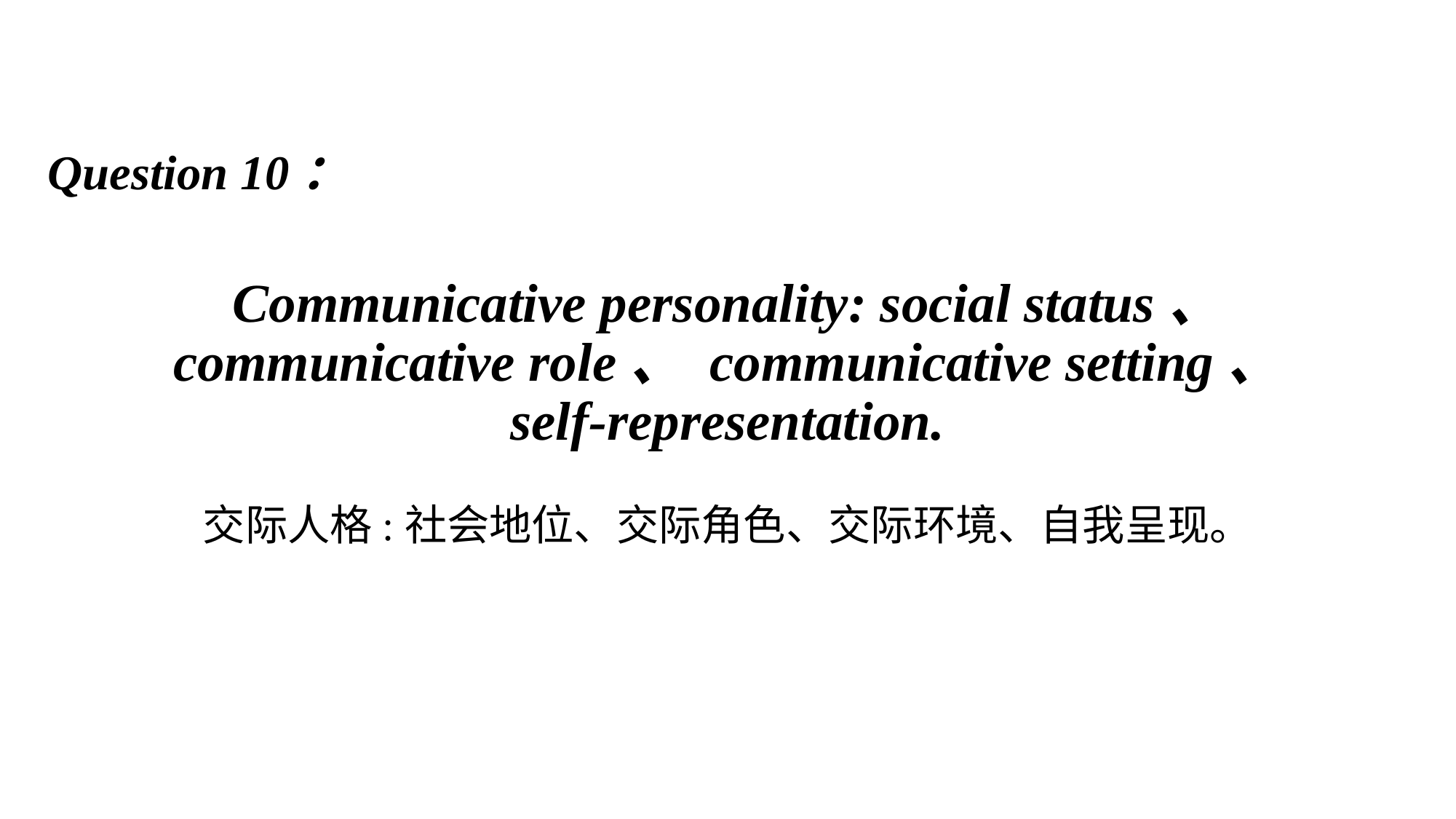

Question 10：
# Communicative personality: social status、 communicative role、 communicative setting、 self-representation.   交际人格:社会地位、交际角色、交际环境、自我呈现。